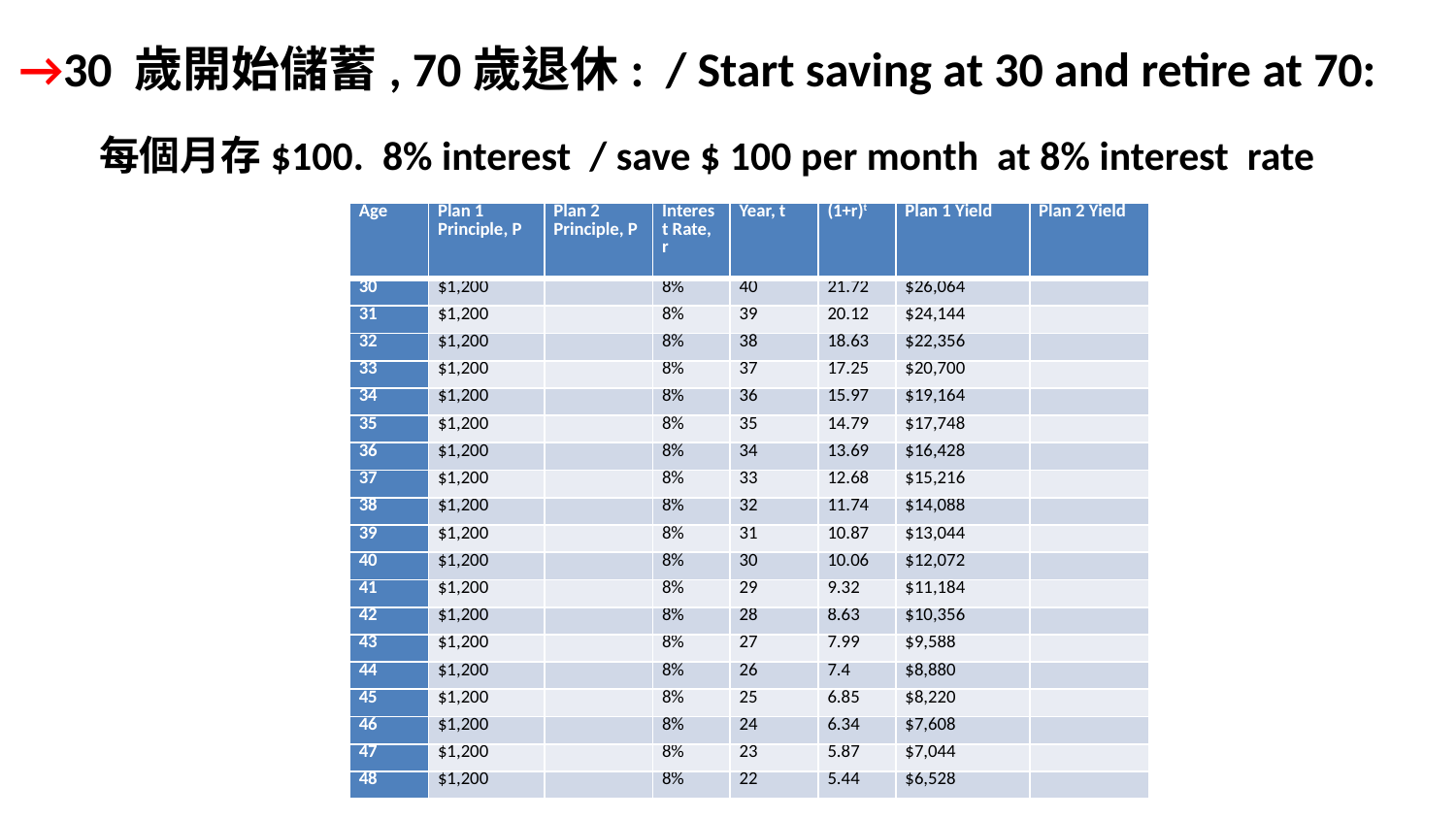

→30 歲開始儲蓄, 70歲退休:  / Start saving at 30 and retire at 70:
每個月存$100.  8% interest  / save $ 100 per month  at 8% interest  rate
| Age | Plan 1 Principle, P | Plan 2 Principle, P | Interest Rate, r | Year, t | (1+r)t | Plan 1 Yield | Plan 2 Yield |
| --- | --- | --- | --- | --- | --- | --- | --- |
| 30 | $1,200 |  | 8% | 40 | 21.72 | $26,064 |  |
| 31 | $1,200 |  | 8% | 39 | 20.12 | $24,144 |  |
| 32 | $1,200 |  | 8% | 38 | 18.63 | $22,356 |  |
| 33 | $1,200 |  | 8% | 37 | 17.25 | $20,700 |  |
| 34 | $1,200 |  | 8% | 36 | 15.97 | $19,164 |  |
| 35 | $1,200 |  | 8% | 35 | 14.79 | $17,748 |  |
| 36 | $1,200 |  | 8% | 34 | 13.69 | $16,428 |  |
| 37 | $1,200 |  | 8% | 33 | 12.68 | $15,216 |  |
| 38 | $1,200 |  | 8% | 32 | 11.74 | $14,088 |  |
| 39 | $1,200 |  | 8% | 31 | 10.87 | $13,044 |  |
| 40 | $1,200 |  | 8% | 30 | 10.06 | $12,072 |  |
| 41 | $1,200 |  | 8% | 29 | 9.32 | $11,184 |  |
| 42 | $1,200 |  | 8% | 28 | 8.63 | $10,356 |  |
| 43 | $1,200 |  | 8% | 27 | 7.99 | $9,588 |  |
| 44 | $1,200 |  | 8% | 26 | 7.4 | $8,880 |  |
| 45 | $1,200 |  | 8% | 25 | 6.85 | $8,220 |  |
| 46 | $1,200 |  | 8% | 24 | 6.34 | $7,608 |  |
| 47 | $1,200 |  | 8% | 23 | 5.87 | $7,044 |  |
| 48 | $1,200 |  | 8% | 22 | 5.44 | $6,528 |  |